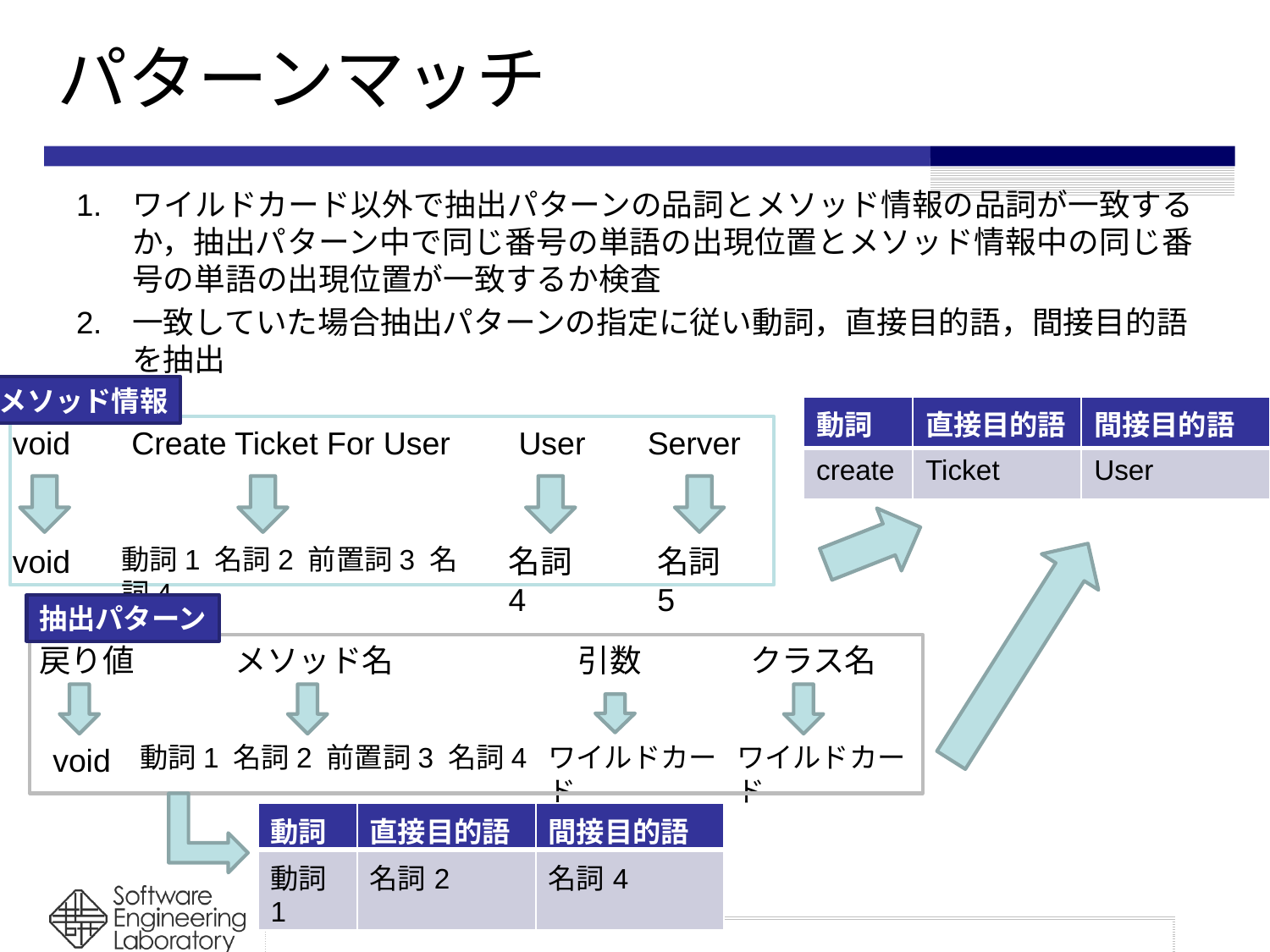

# パターンマッチ
ワイルドカード以外で抽出パターンの品詞とメソッド情報の品詞が一致するか，抽出パターン中で同じ番号の単語の出現位置とメソッド情報中の同じ番号の単語の出現位置が一致するか検査
一致していた場合抽出パターンの指定に従い動詞，直接目的語，間接目的語を抽出
メソッド情報
| 動詞 | 直接目的語 | 間接目的語 |
| --- | --- | --- |
| create | Ticket | User |
void

Create Ticket For User
User
Server

void
動詞1 名詞2 前置詞3 名詞4
名詞4
名詞5
抽出パターン

戻り値

メソッド名
引数
クラス名

void
動詞1 名詞2 前置詞3 名詞4
ワイルドカード
ワイルドカード

| 動詞 | 直接目的語 | 間接目的語 |
| --- | --- | --- |
| 動詞1 | 名詞2 | 名詞4 |